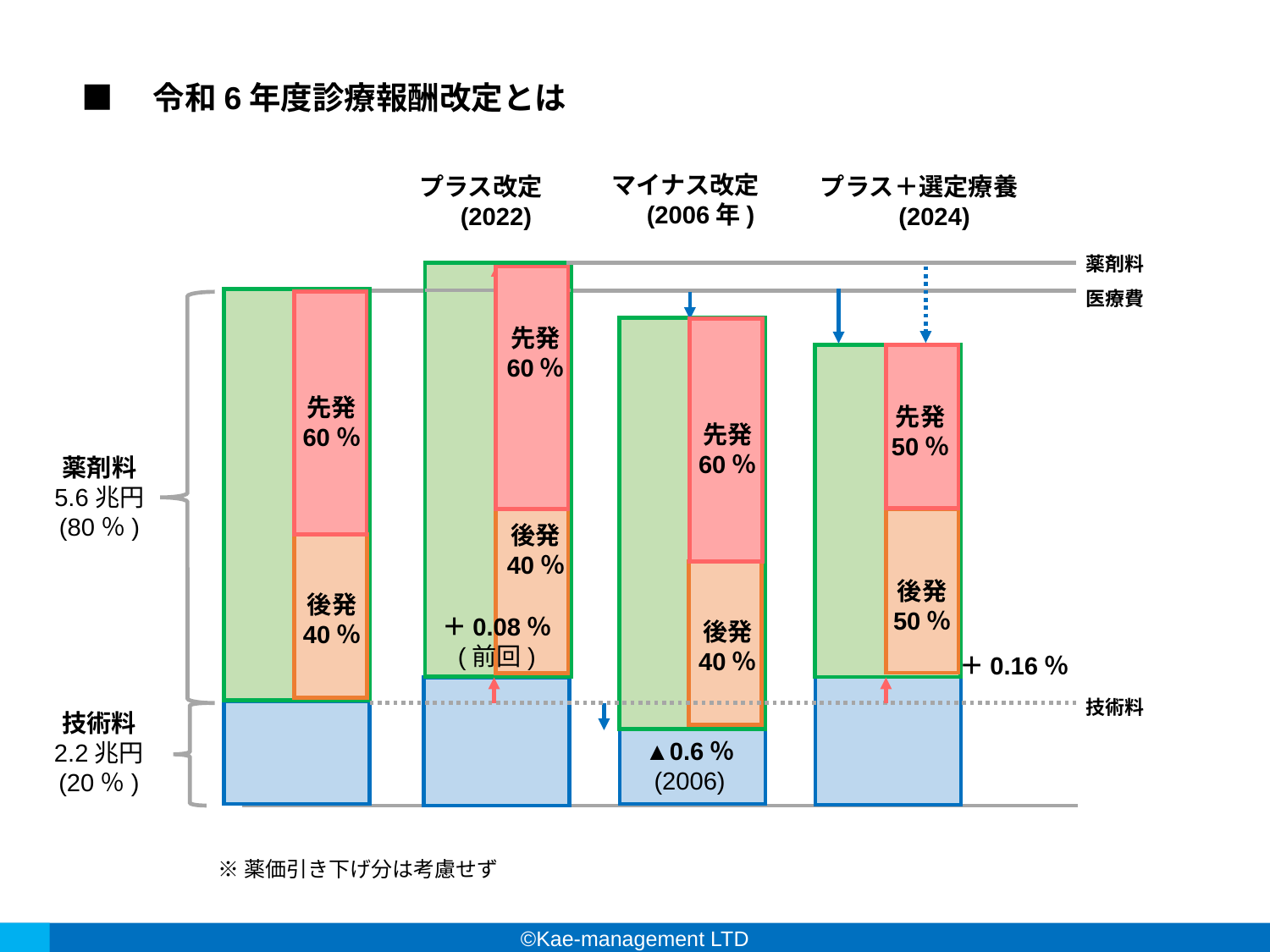

■　令和6年度診療報酬改定とは
マイナス改定
　(2006年)
プラス＋選定療養
　(2024)
プラス改定
　(2022)
薬剤料

医療費

先発
60％

先発
60％
先発
50％
先発
60％
薬剤料
5.6兆円
(80％)

後発
40％

後発
50％
後発
40％
＋0.08％
(前回)
後発
40％
＋0.16％

技術料
技術料
2.2兆円
(20％)

▲0.6％
(2006)
※薬価引き下げ分は考慮せず